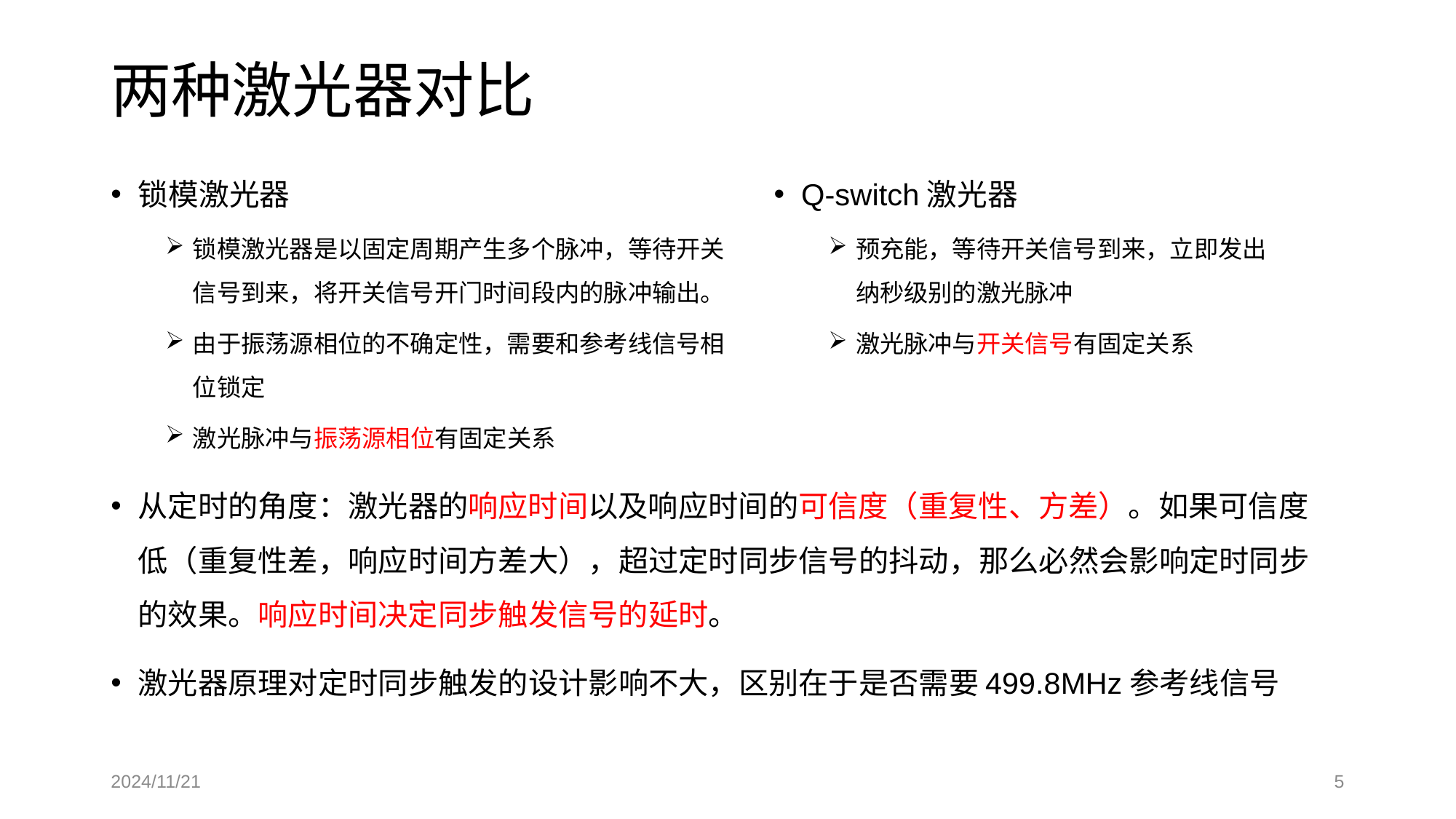

# 两种激光器对比
锁模激光器
锁模激光器是以固定周期产生多个脉冲，等待开关信号到来，将开关信号开门时间段内的脉冲输出。
由于振荡源相位的不确定性，需要和参考线信号相位锁定
激光脉冲与振荡源相位有固定关系

Q-switch激光器
预充能，等待开关信号到来，立即发出纳秒级别的激光脉冲
激光脉冲与开关信号有固定关系
从定时的角度：激光器的响应时间以及响应时间的可信度（重复性、方差）。如果可信度低（重复性差，响应时间方差大），超过定时同步信号的抖动，那么必然会影响定时同步的效果。响应时间决定同步触发信号的延时。
激光器原理对定时同步触发的设计影响不大，区别在于是否需要499.8MHz参考线信号
2024/11/21
5